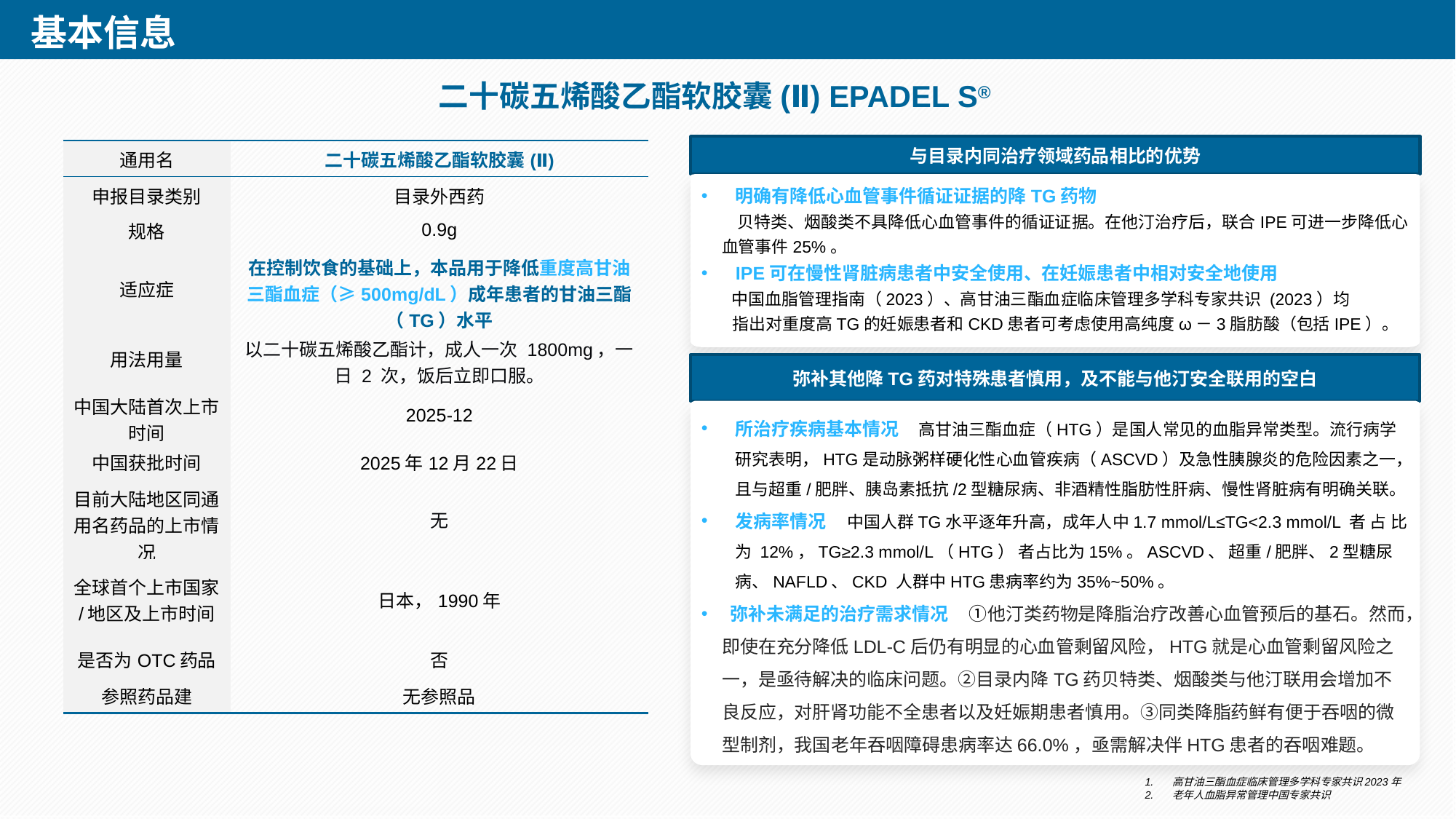

二十碳五烯酸乙酯软胶囊(Ⅱ) EPADEL S®
与目录内同治疗领域药品相比的优势
明确有降低心血管事件循证证据的降TG药物
   贝特类、烟酸类不具降低心血管事件的循证证据。在他汀治疗后，联合IPE可进一步降低心血管事件25%。
IPE可在慢性肾脏病患者中安全使用、在妊娠患者中相对安全地使用
       中国血脂管理指南（2023）、高甘油三酯血症临床管理多学科专家共识 (2023）均
       指出对重度高TG的妊娠患者和CKD患者可考虑使用高纯度ω－3脂肪酸（包括IPE）。
| 通用名 | 二十碳五烯酸乙酯软胶囊(Ⅱ) |
| --- | --- |
| 申报目录类别 | 目录外西药 |
| 规格 | 0.9g |
| 适应症 | 在控制饮食的基础上，本品用于降低重度高甘油三酯血症（≥500mg/dL）成年患者的甘油三酯（TG）水平 |
| 用法用量 | 以二十碳五烯酸乙酯计，成人一次 1800mg，一日 2 次，饭后立即口服。 |
| 中国大陆首次上市时间 | 2025-12 |
| 中国获批时间 | 2025年12月22日 |
| 目前大陆地区同通用名药品的上市情况 | 无 |
| 全球首个上市国家/地区及上市时间 | 日本，1990年 |
| 是否为OTC药品 | 否 |
| 参照药品建 | 无参照品 |
弥补其他降TG药对特殊患者慎用，及不能与他汀安全联用的空白
所治疗疾病基本情况     高甘油三酯血症（HTG）是国人常见的血脂异常类型。流行病学研究表明，HTG是动脉粥样硬化性心血管疾病（ASCVD）及急性胰腺炎的危险因素之一，且与超重/肥胖、胰岛素抵抗/2型糖尿病、非酒精性脂肪性肝病、慢性肾脏病有明确关联。
发病率情况     中国人群TG水平逐年升高，成年人中1.7 mmol/L≤TG<2.3 mmol/L 者 占 比 为 12%，TG≥2.3 mmol/L（HTG） 者占比为15%。ASCVD、 超重/肥胖、2型糖尿病、NAFLD、CKD 人群中HTG患病率约为35%~50%。
 弥补未满足的治疗需求情况     ①他汀类药物是降脂治疗改善心血管预后的基石。然而，即使在充分降低LDL-C后仍有明显的心血管剩留风险，HTG就是心血管剩留风险之一，是亟待解决的临床问题。②目录内降TG药贝特类、烟酸类与他汀联用会增加不良反应，对肝肾功能不全患者以及妊娠期患者慎⽤。③同类降脂药鲜有便于吞咽的微型制剂，我国老年吞咽障碍患病率达66.0%，亟需解决伴HTG患者的吞咽难题。
高甘油三酯血症临床管理多学科专家共识2023年
老年人血脂异常管理中国专家共识